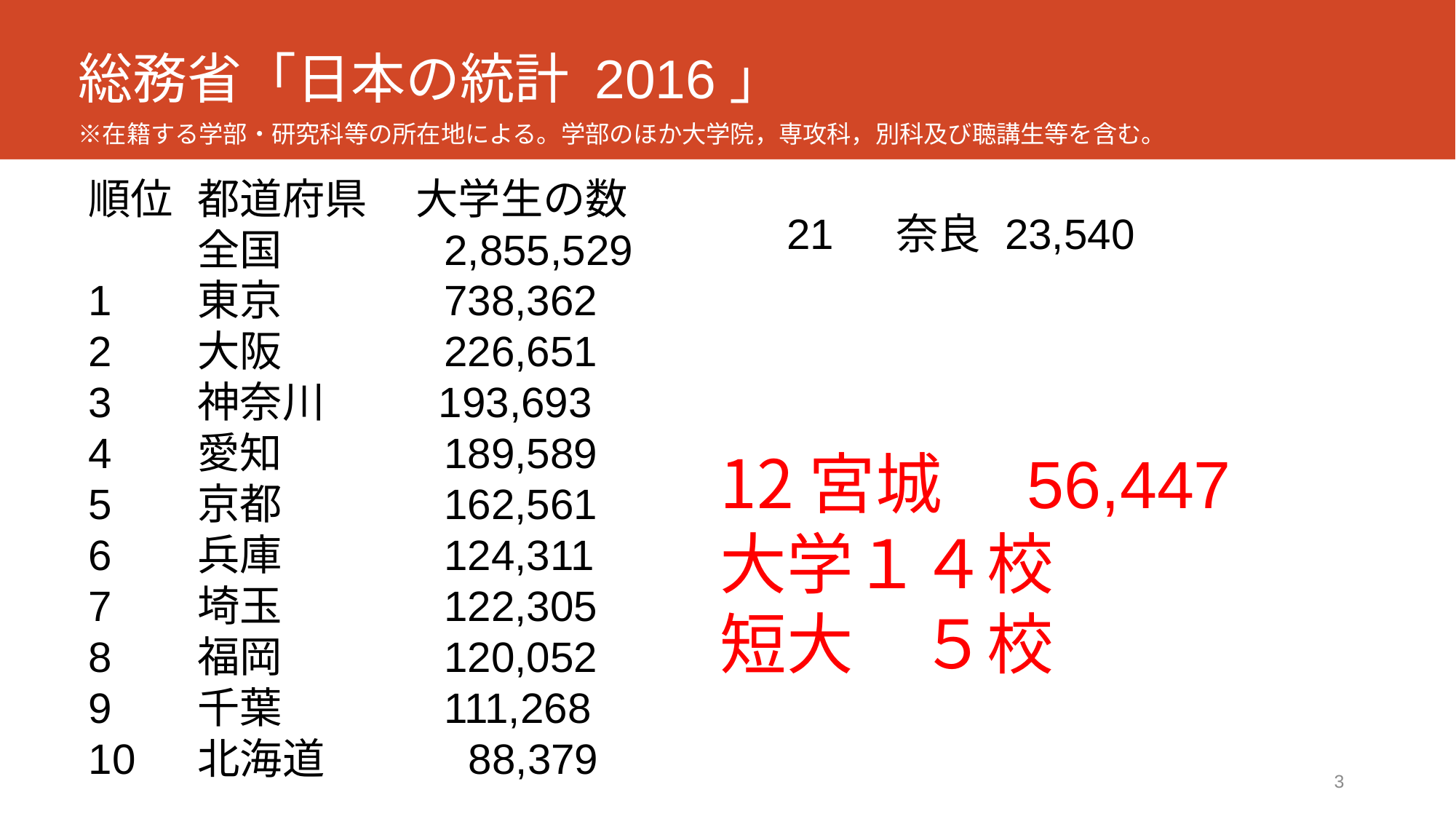

# 総務省「日本の統計 2016」 ※在籍する学部・研究科等の所在地による。学部のほか大学院，専攻科，別科及び聴講生等を含む。
順位	都道府県	大学生の数
	全国	　　　2,855,529
1	東京	　　　738,362
2	大阪	　　　226,651
3	神奈川　　  193,693
4	愛知	　　　189,589
5	京都	　　　162,561
6	兵庫	　　　124,311
7	埼玉	　　　122,305
8	福岡	　　　120,052
9	千葉	　　　111,268
10	北海道	　88,379

21	奈良	23,540
宮城	56,447
大学１４校
短大　５校
3